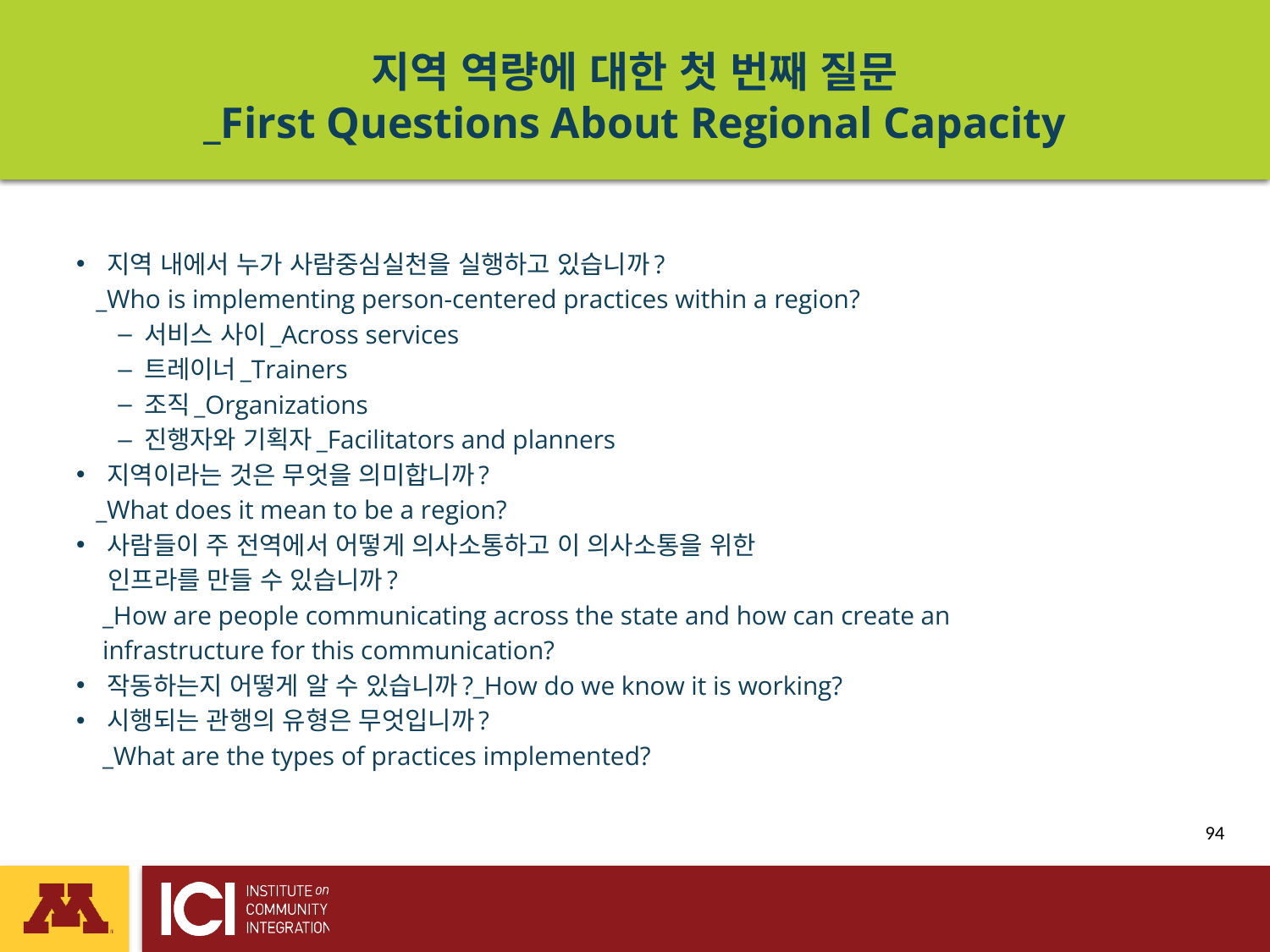

# 지역 역량에 대한 첫 번째 질문 _First Questions About Regional Capacity
지역 내에서 누가 사람중심실천을 실행하고 있습니까?
   _Who is implementing person-centered practices within a region?
서비스 사이_Across services
트레이너_Trainers
조직_Organizations
진행자와 기획자_Facilitators and planners
지역이라는 것은 무엇을 의미합니까?
   _What does it mean to be a region?
사람들이 주 전역에서 어떻게 의사소통하고 이 의사소통을 위한
    인프라를 만들 수 있습니까?
    _How are people communicating across the state and how can create an
    infrastructure for this communication?
작동하는지 어떻게 알 수 있습니까?_How do we know it is working?
시행되는 관행의 유형은 무엇입니까?
    _What are the types of practices implemented?

                                                                                                                                                                                                                                                                     94